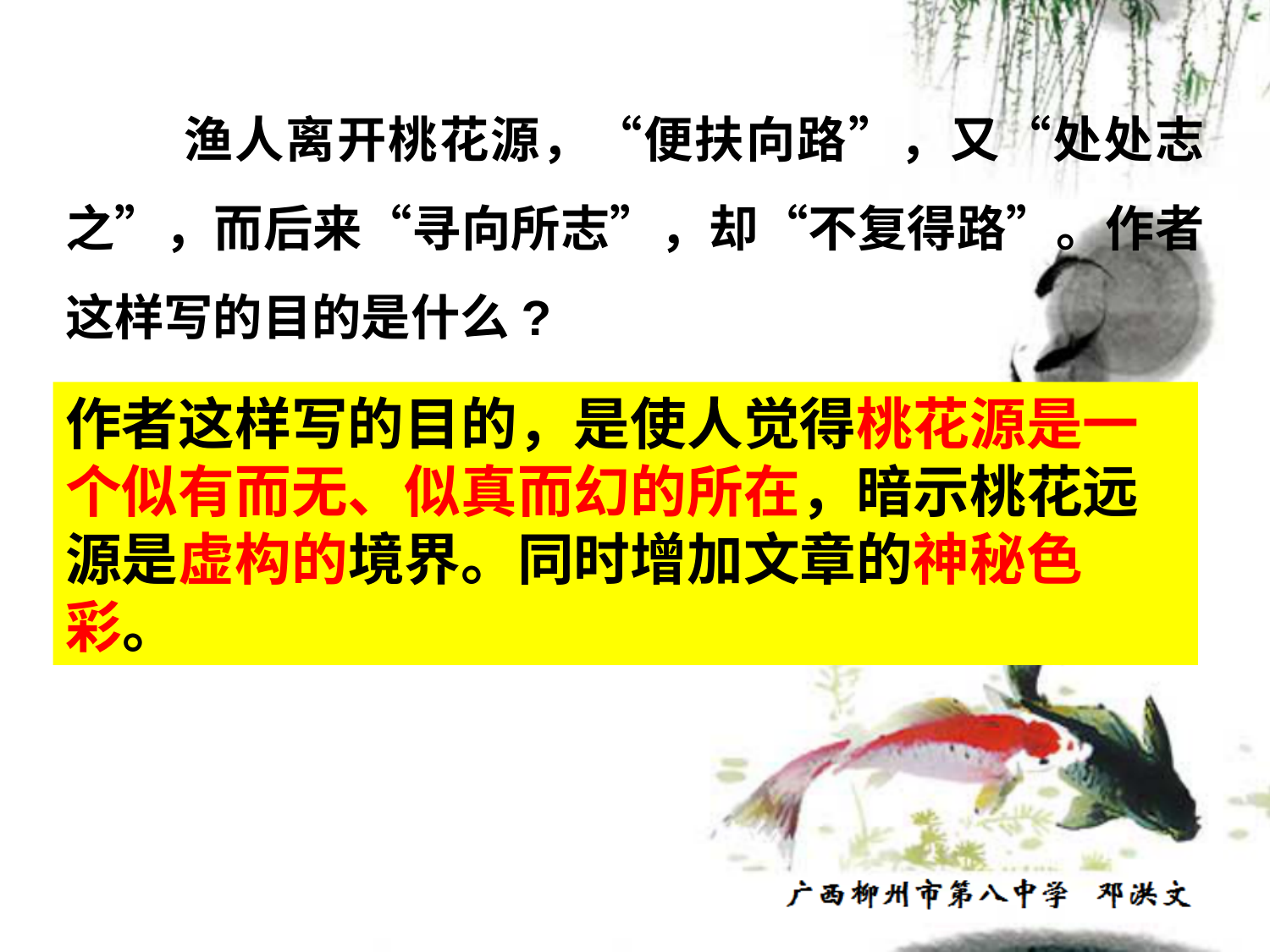

渔人离开桃花源，“便扶向路”，又“处处志之”，而后来“寻向所志”，却“不复得路”。作者这样写的目的是什么?

作者这样写的目的，是使人觉得桃花源是一个似有而无、似真而幻的所在，暗示桃花远源是虚构的境界。同时增加文章的神秘色彩。